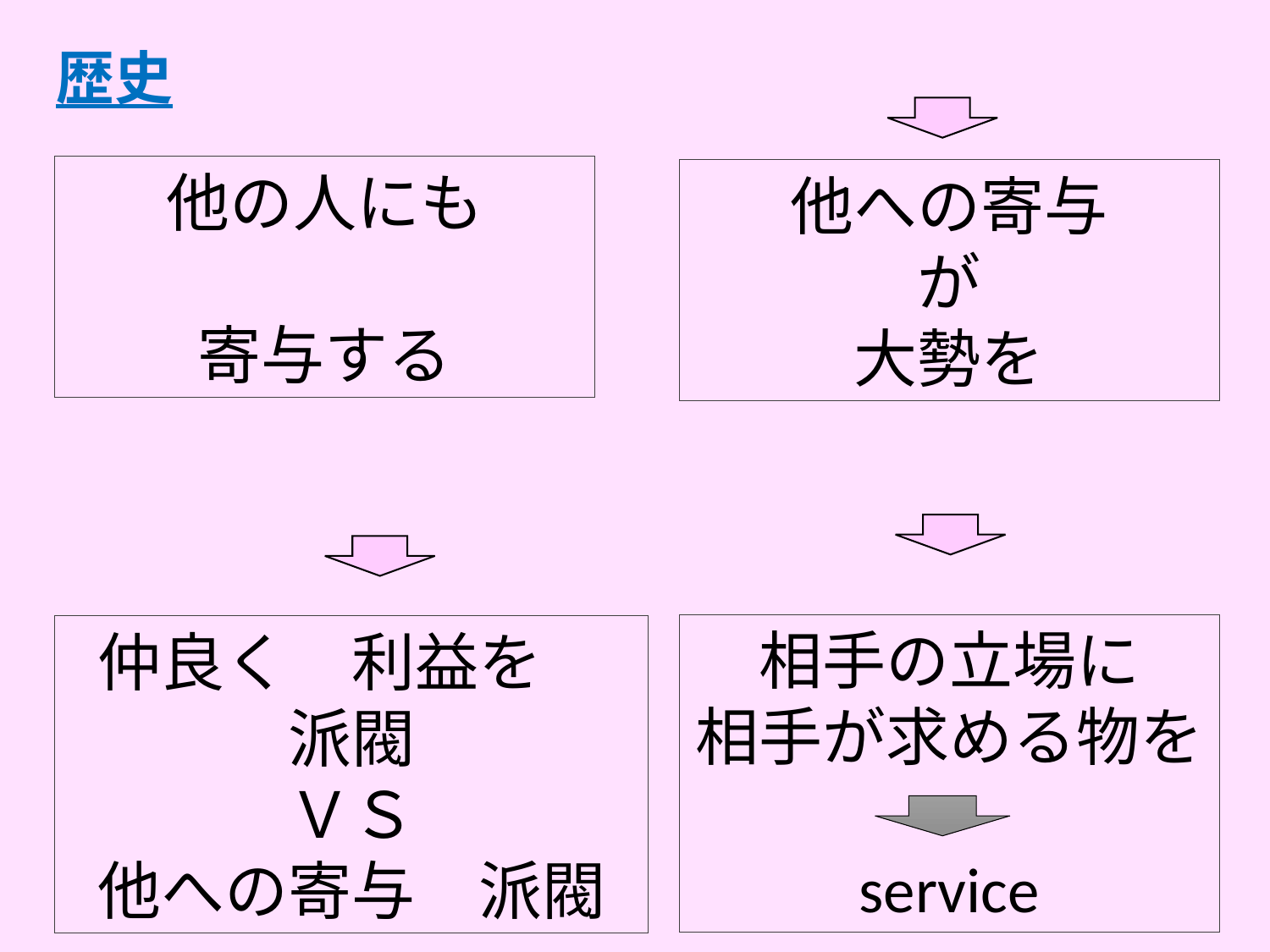

# 歴史

他の人にも

寄与する
他への寄与
が
大勢を

相手の立場に
相手が求める物を

service
仲良く　利益を　派閥
ＶＳ
他への寄与　派閥